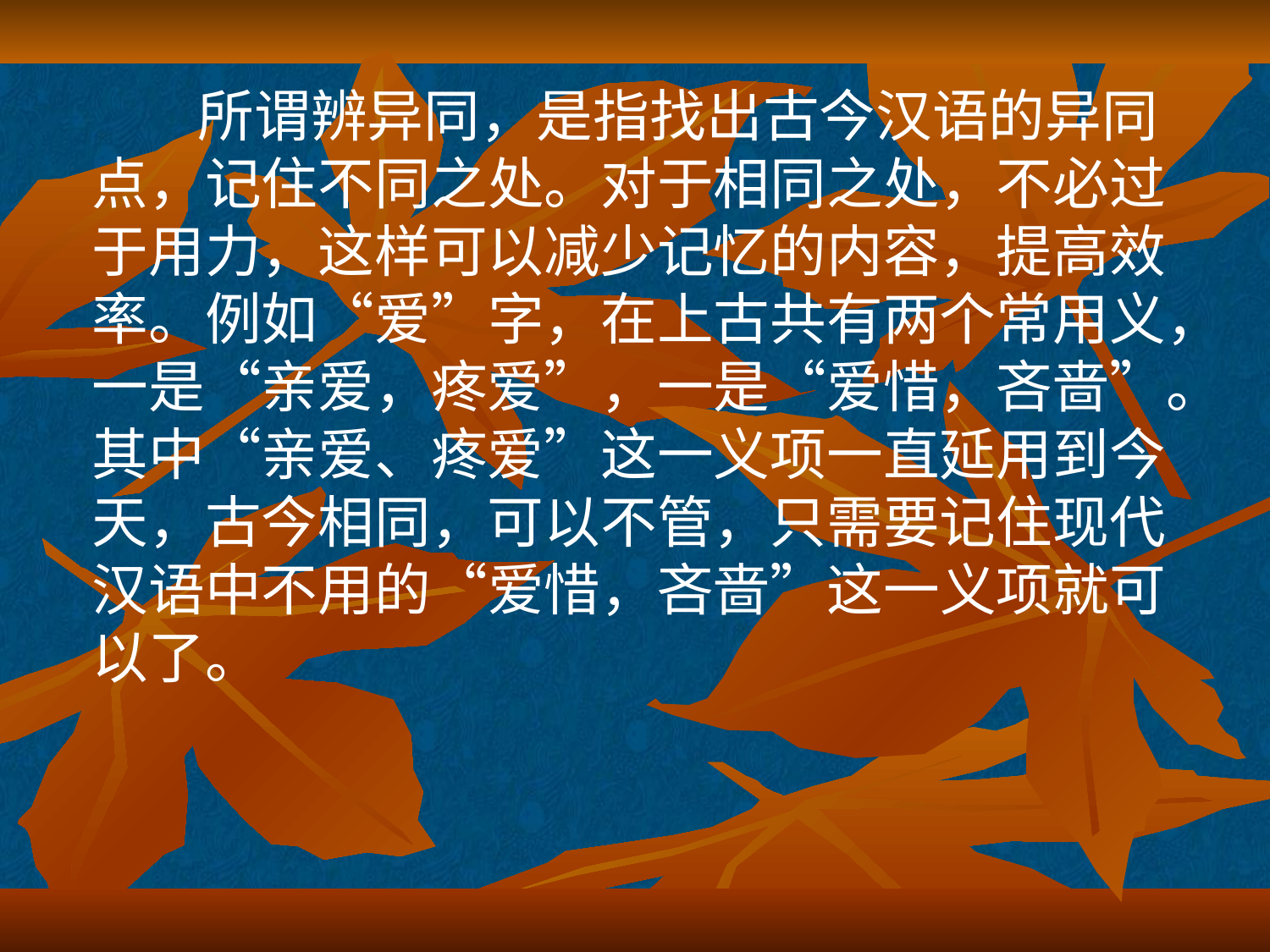

所谓辨异同，是指找出古今汉语的异同点，记住不同之处。对于相同之处，不必过于用力，这样可以减少记忆的内容，提高效率。例如“爱”字，在上古共有两个常用义，一是“亲爱，疼爱”，一是“爱惜，吝啬”。其中“亲爱、疼爱”这一义项一直延用到今天，古今相同，可以不管，只需要记住现代汉语中不用的“爱惜，吝啬”这一义项就可以了。